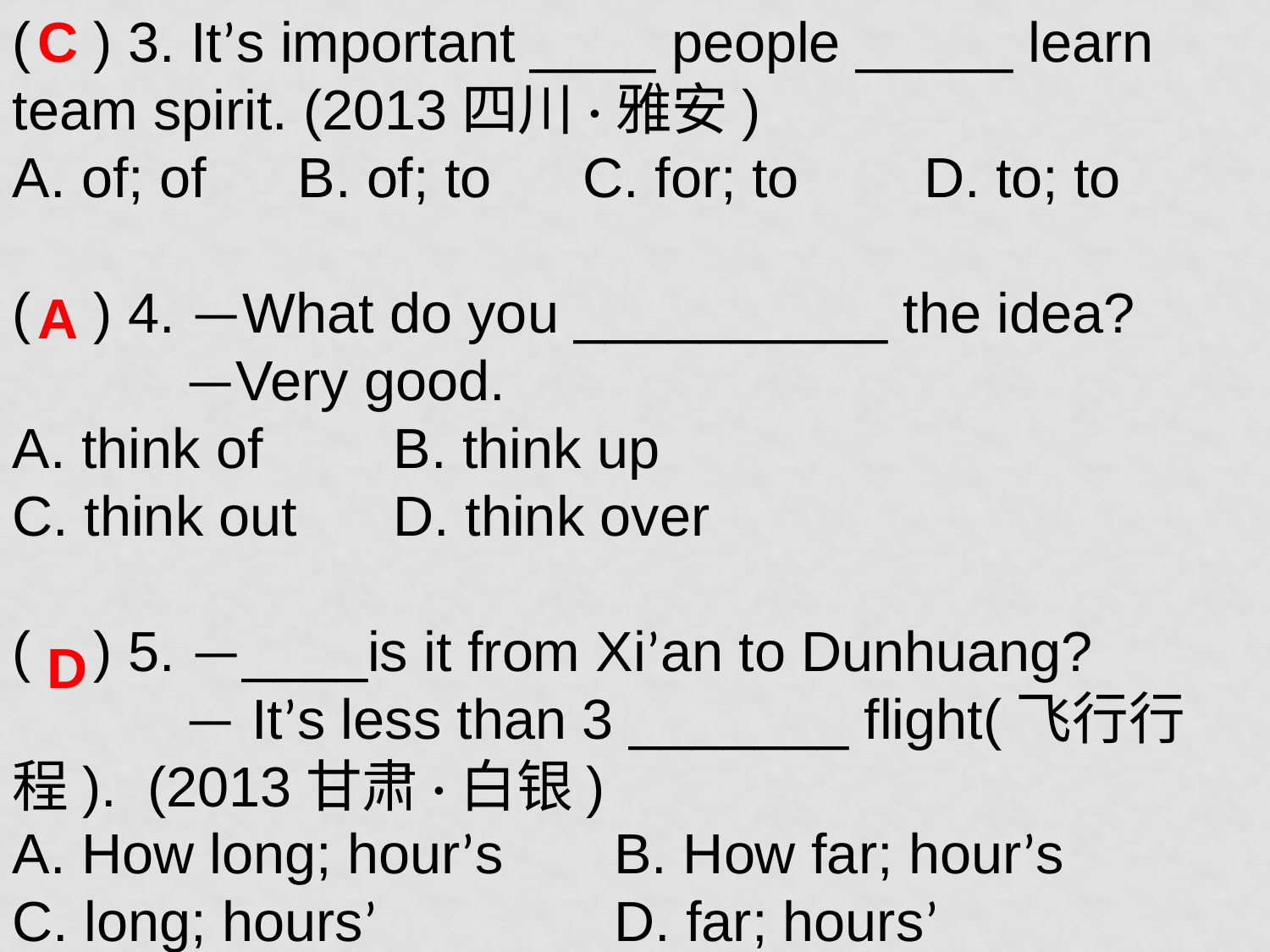

C
(    ) 3. It’s important ____ people _____ learn team spirit. (2013四川·雅安)
A. of; of	  B. of; to	    C. for; to        D. to; to

(    ) 4. —What do you __________ the idea?
           —Very good.
A. think of		B. think up
C. think out 	D. think over

(    ) 5. —____is it from Xi’an to Dunhuang?
           — It’s less than 3 _______ flight(飞行行程).  (2013甘肃·白银)
A. How long; hour’s	      B. How far; hour’s
C. long; hours’		      D. far; hours’
A
D